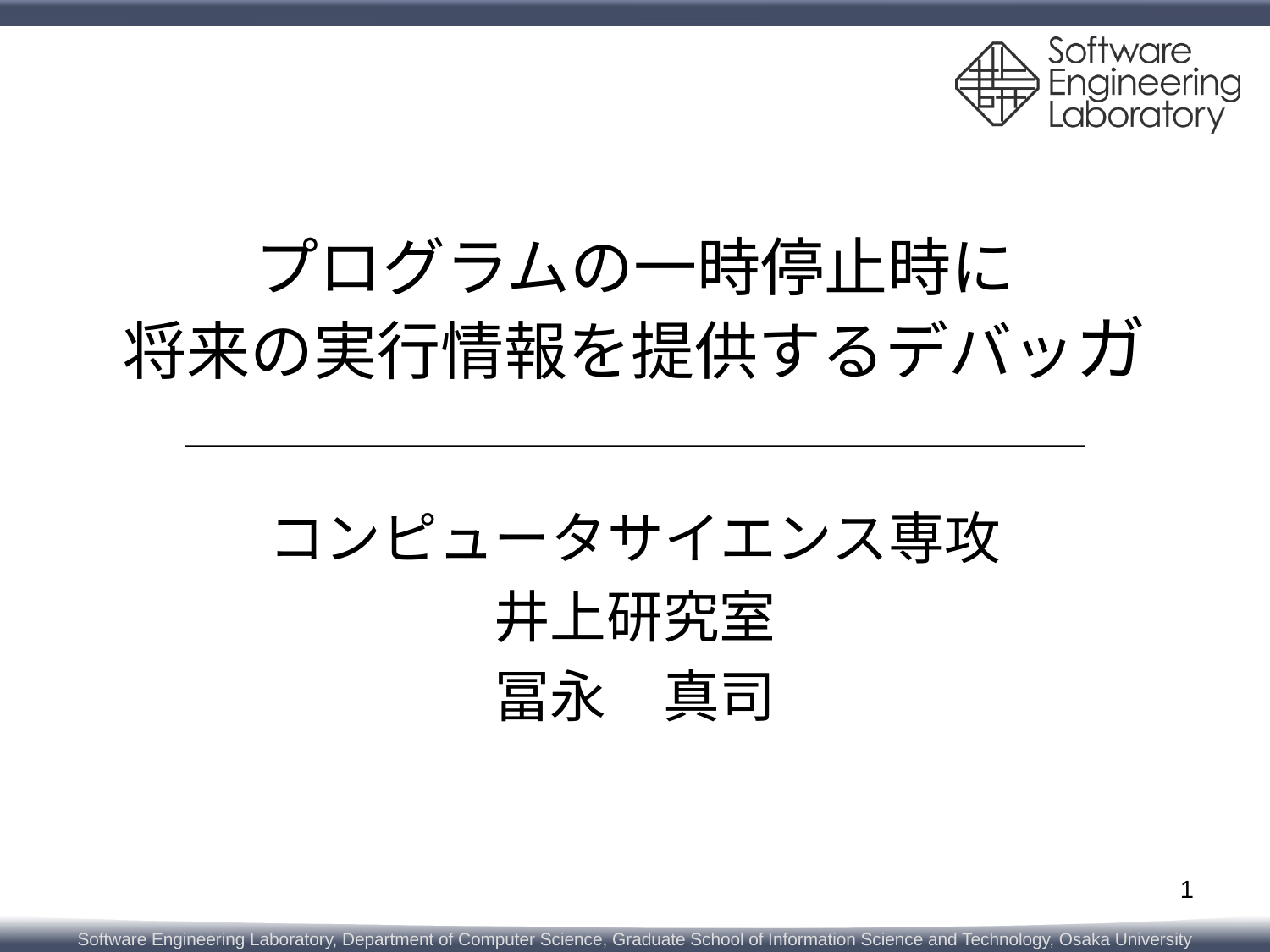

# プログラムの一時停止時に 将来の実行情報を提供するデバッガ
コンピュータサイエンス専攻
井上研究室
冨永　真司
1